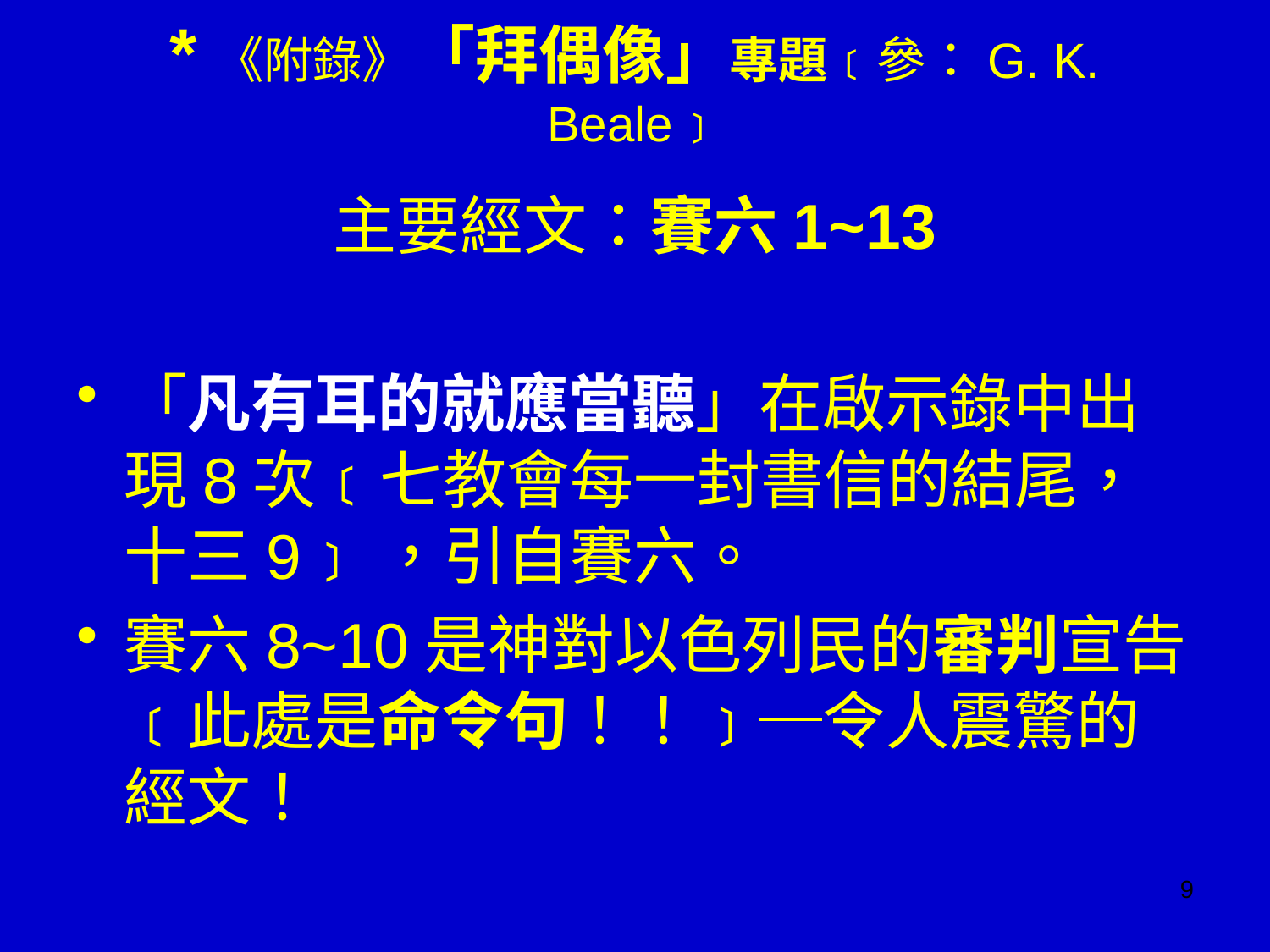

# *《附錄》「拜偶像」專題﹝參：G. K. Beale﹞
主要經文：賽六1~13

「凡有耳的就應當聽」在啟示錄中出現8次﹝七教會每一封書信的結尾，十三9﹞，引自賽六。
賽六8~10是神對以色列民的審判宣告﹝此處是命令句！！﹞─令人震驚的經文！
9